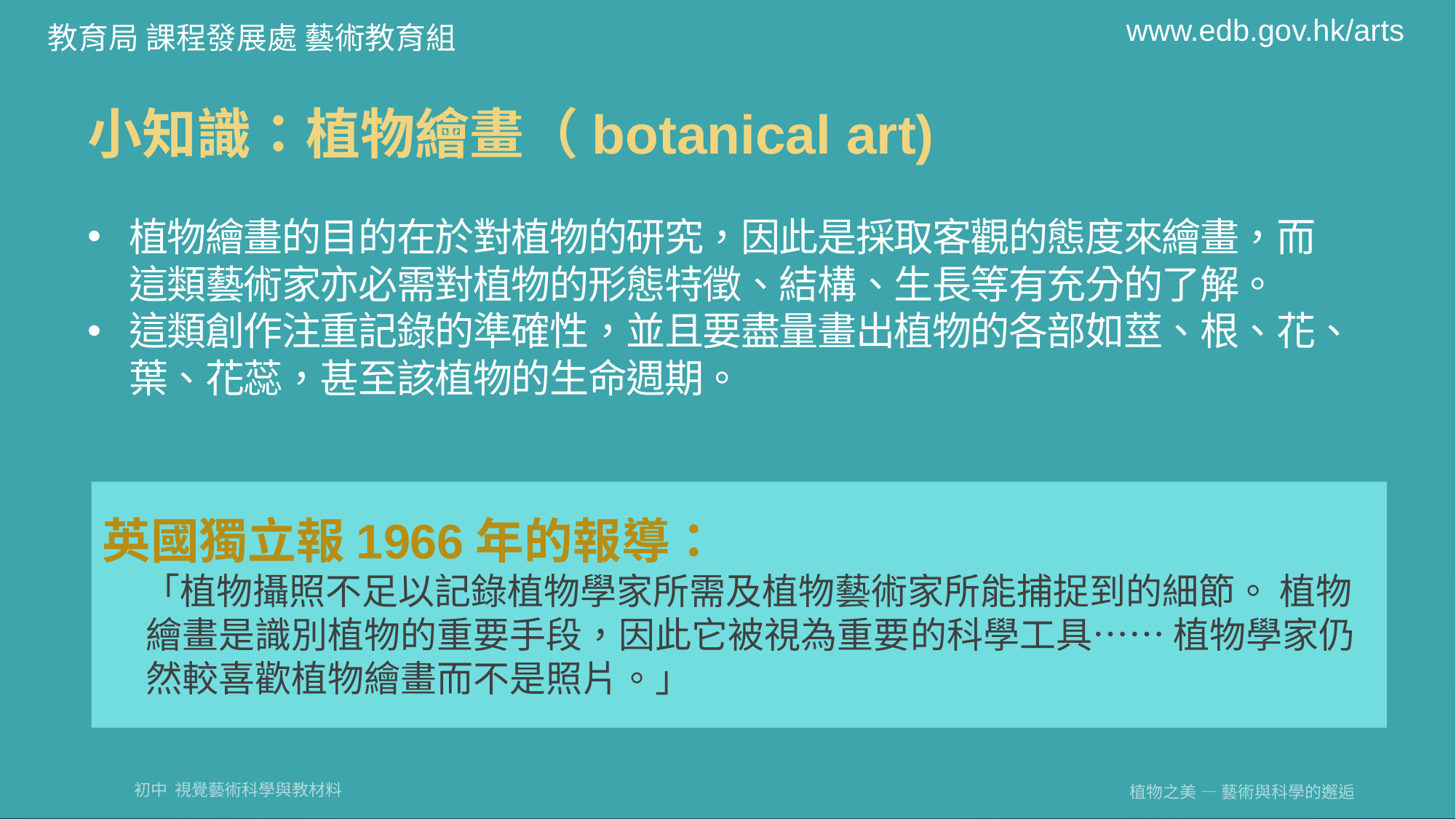

www.edb.gov.hk/arts
教育局 課程發展處 藝術教育組
#
小知識：植物繪畫（botanical art)

植物繪畫的目的在於對植物的研究，因此是採取客觀的態度來繪畫，而這類藝術家亦必需對植物的形態特徵、結構、生長等有充分的了解。
這類創作注重記錄的準確性，並且要盡量畫出植物的各部如莖、根、花、葉、花蕊，甚至該植物的生命週期。

英國獨立報1966年的報導：
「植物攝照不足以記錄植物學家所需及植物藝術家所能捕捉到的細節。 植物繪畫是識別植物的重要手段，因此它被視為重要的科學工具…… 植物學家仍然較喜歡植物繪畫而不是照片。」

植物之美 — 藝術與科學的邂逅
初中  視覺藝術科學與教材料